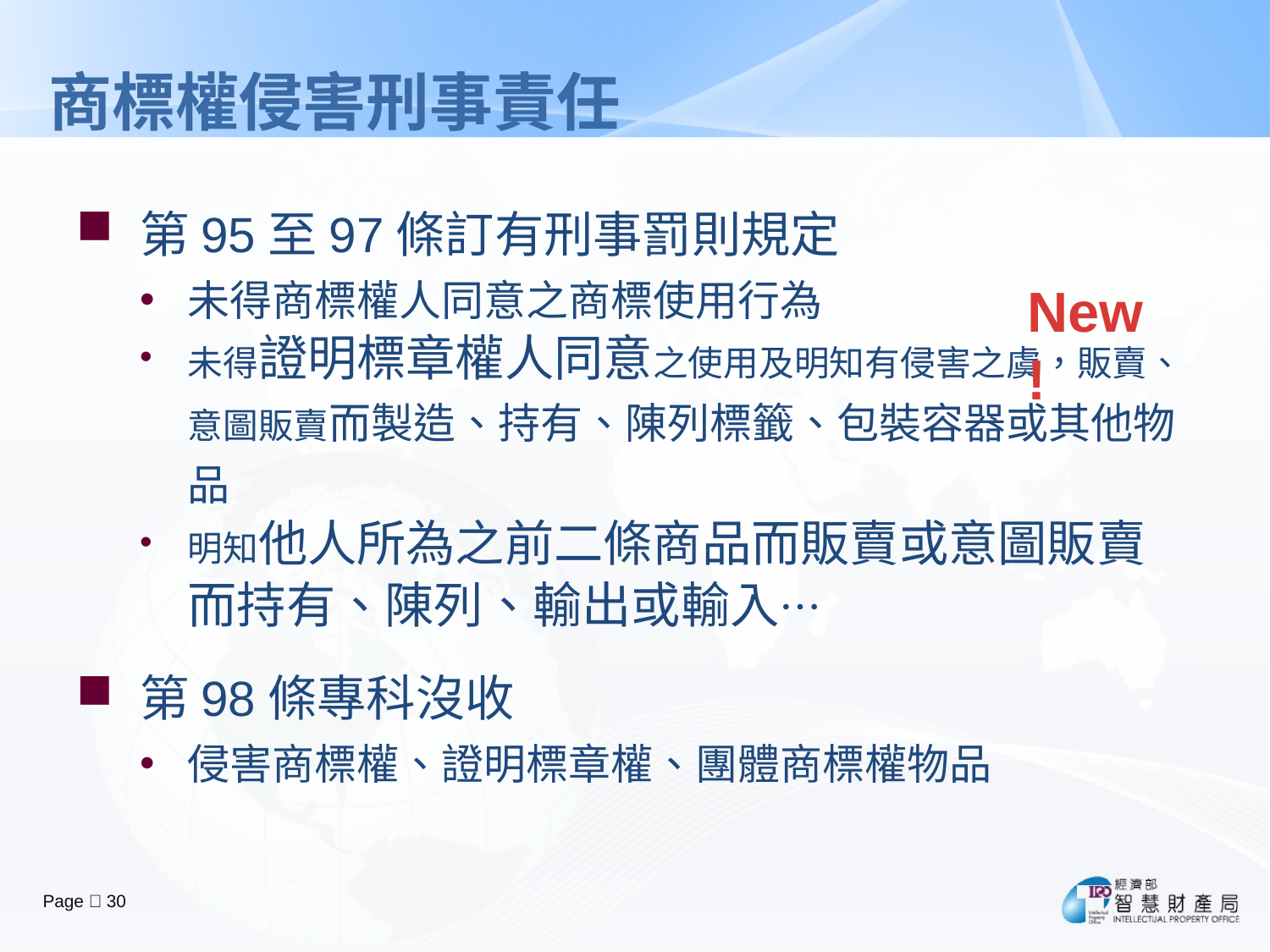

商標權侵害刑事責任
第95至97條訂有刑事罰則規定
未得商標權人同意之商標使用行為
未得證明標章權人同意之使用及明知有侵害之虞，販賣、意圖販賣而製造、持有、陳列標籤、包裝容器或其他物品
明知他人所為之前二條商品而販賣或意圖販賣而持有、陳列、輸出或輸入…
第98條專科沒收
侵害商標權、證明標章權、團體商標權物品

New!